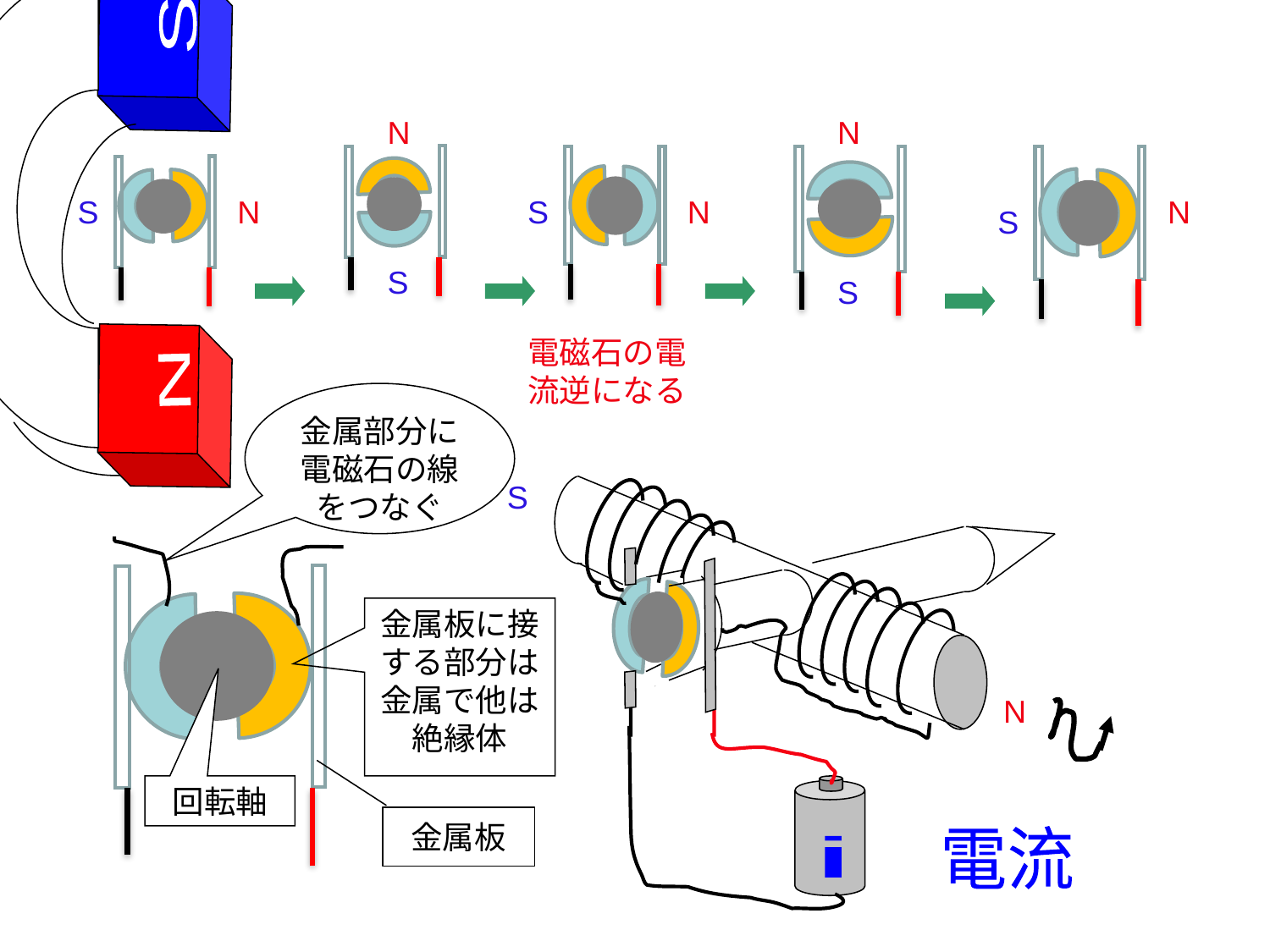

N

S
N
S
N
S

S
N

N
S

S
N

電磁石の電流逆になる
金属部分に電磁石の線をつなぐ
S

金属板に接する部分は金属で他は絶縁体
N

回転軸

金属板
電流
i